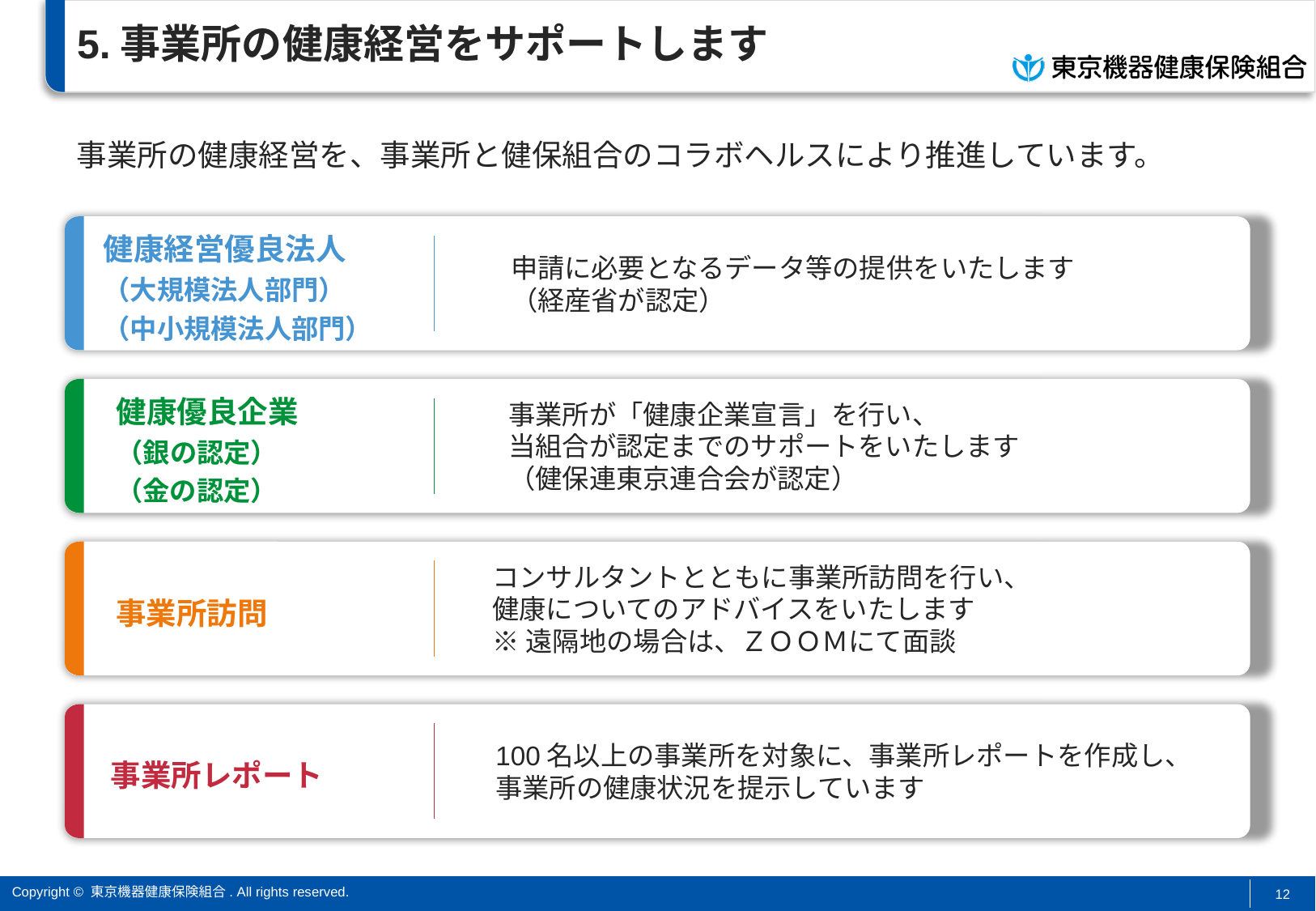

# 5.事業所の健康経営をサポートします
事業所の健康経営を、事業所と健保組合のコラボヘルスにより推進しています。

健康経営優良法人
（大規模法人部門）
（中小規模法人部門）
申請に必要となるデータ等の提供をいたします
（経産省が認定）

健康優良企業
（銀の認定）
（金の認定）
事業所が「健康企業宣言」を行い、
当組合が認定までのサポートをいたします
（健保連東京連合会が認定）

コンサルタントとともに事業所訪問を行い、
健康についてのアドバイスをいたします
※遠隔地の場合は、ＺＯＯＭにて面談
事業所訪問

100名以上の事業所を対象に、事業所レポートを作成し、
事業所の健康状況を提示しています
事業所レポート
12